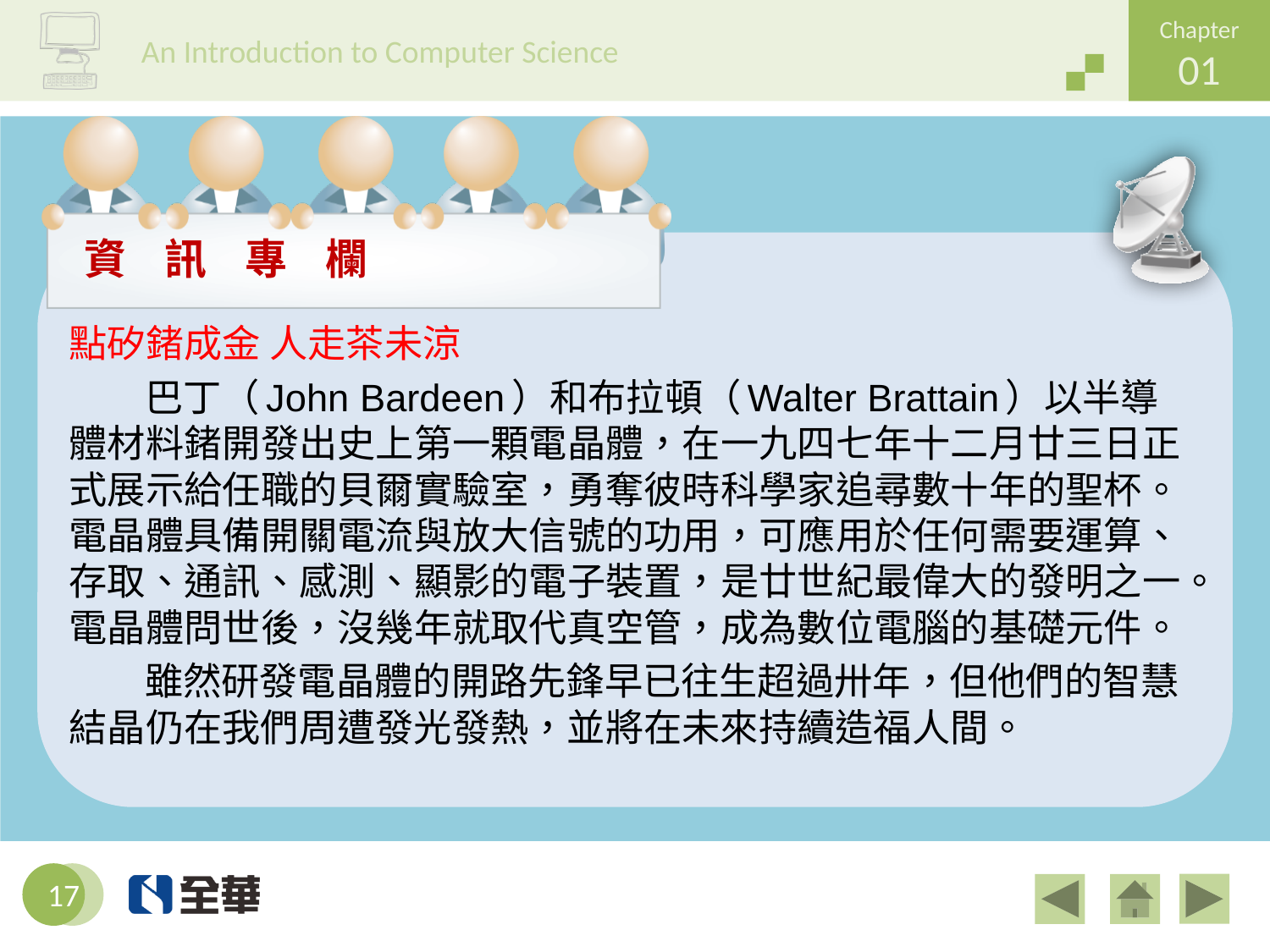

點矽鍺成金 人走茶未涼
        巴丁（John Bardeen）和布拉頓（Walter Brattain）以半導體材料鍺開發出史上第一顆電晶體，在一九四七年十二月廿三日正式展示給任職的貝爾實驗室，勇奪彼時科學家追尋數十年的聖杯。電晶體具備開關電流與放大信號的功用，可應用於任何需要運算、存取、通訊、感測、顯影的電子裝置，是廿世紀最偉大的發明之一。電晶體問世後，沒幾年就取代真空管，成為數位電腦的基礎元件。
        雖然研發電晶體的開路先鋒早已往生超過卅年，但他們的智慧結晶仍在我們周遭發光發熱，並將在未來持續造福人間。